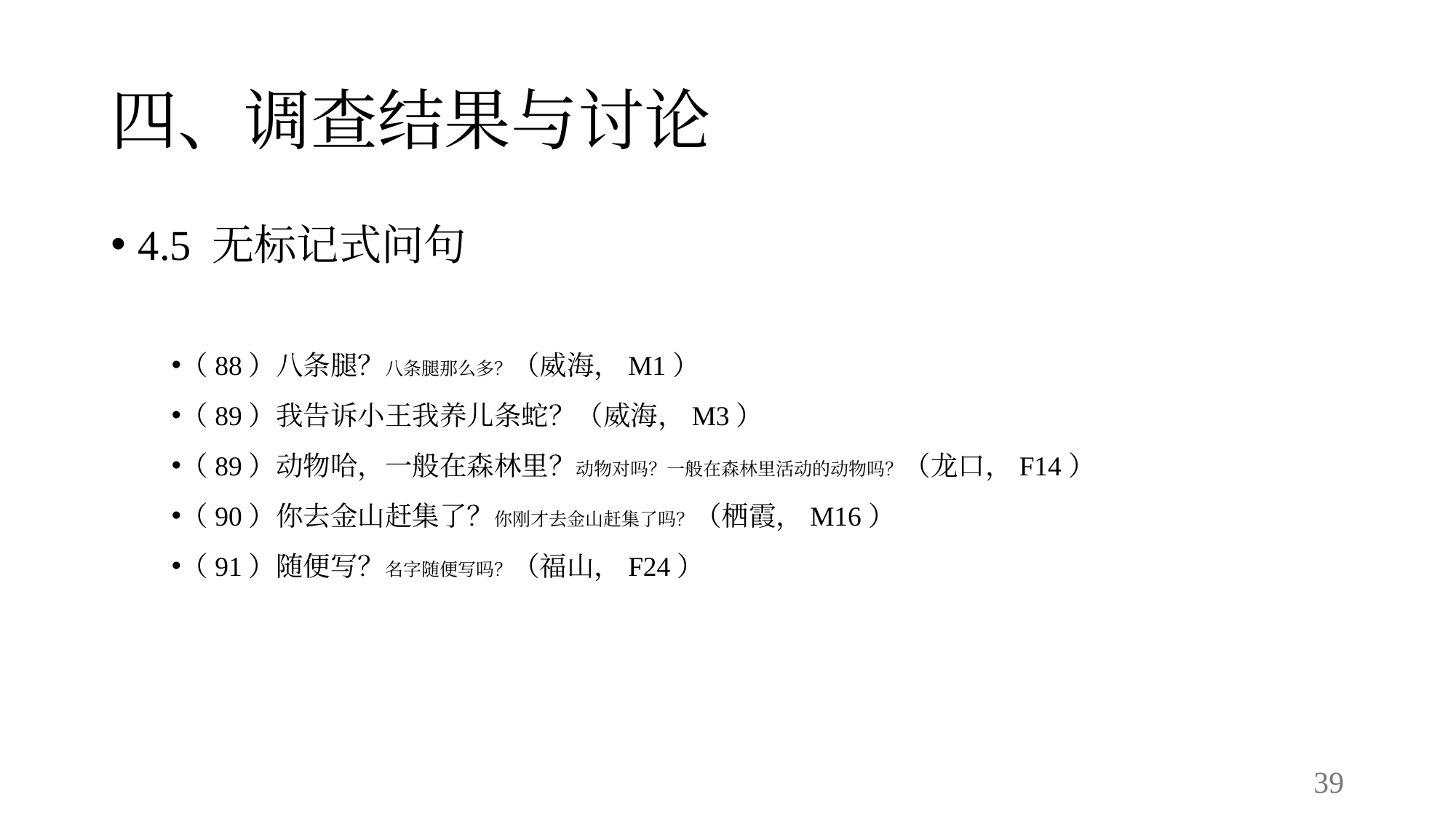

# 四、调查结果与讨论
4.5 无标记式问句

（88）八条腿？八条腿那么多？（威海，M1）
（89）我告诉小王我养儿条蛇？（威海，M3）
（89）动物哈，一般在森林里？动物对吗？一般在森林里活动的动物吗？（龙口，F14）
（90）你去金山赶集了？你刚才去金山赶集了吗？（栖霞，M16）
（91）随便写？名字随便写吗？（福山，F24）

39